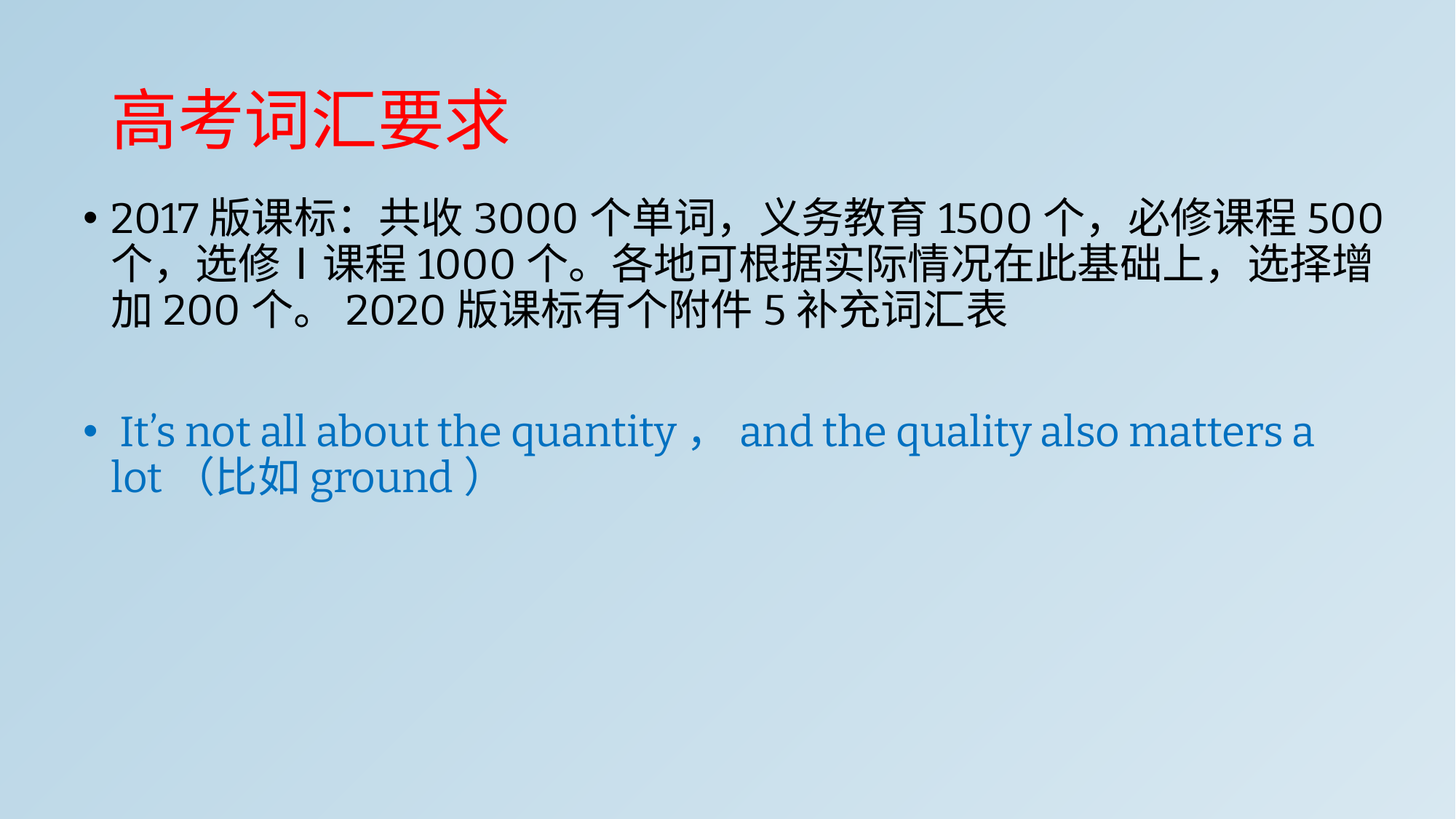

# 高考词汇要求
2017版课标：共收3000个单词，义务教育1500个，必修课程500个，选修Ⅰ课程1000个。各地可根据实际情况在此基础上，选择增加200个。2020版课标有个附件5补充词汇表

 It’s not all about the quantity，and the quality also matters a lot（比如ground）